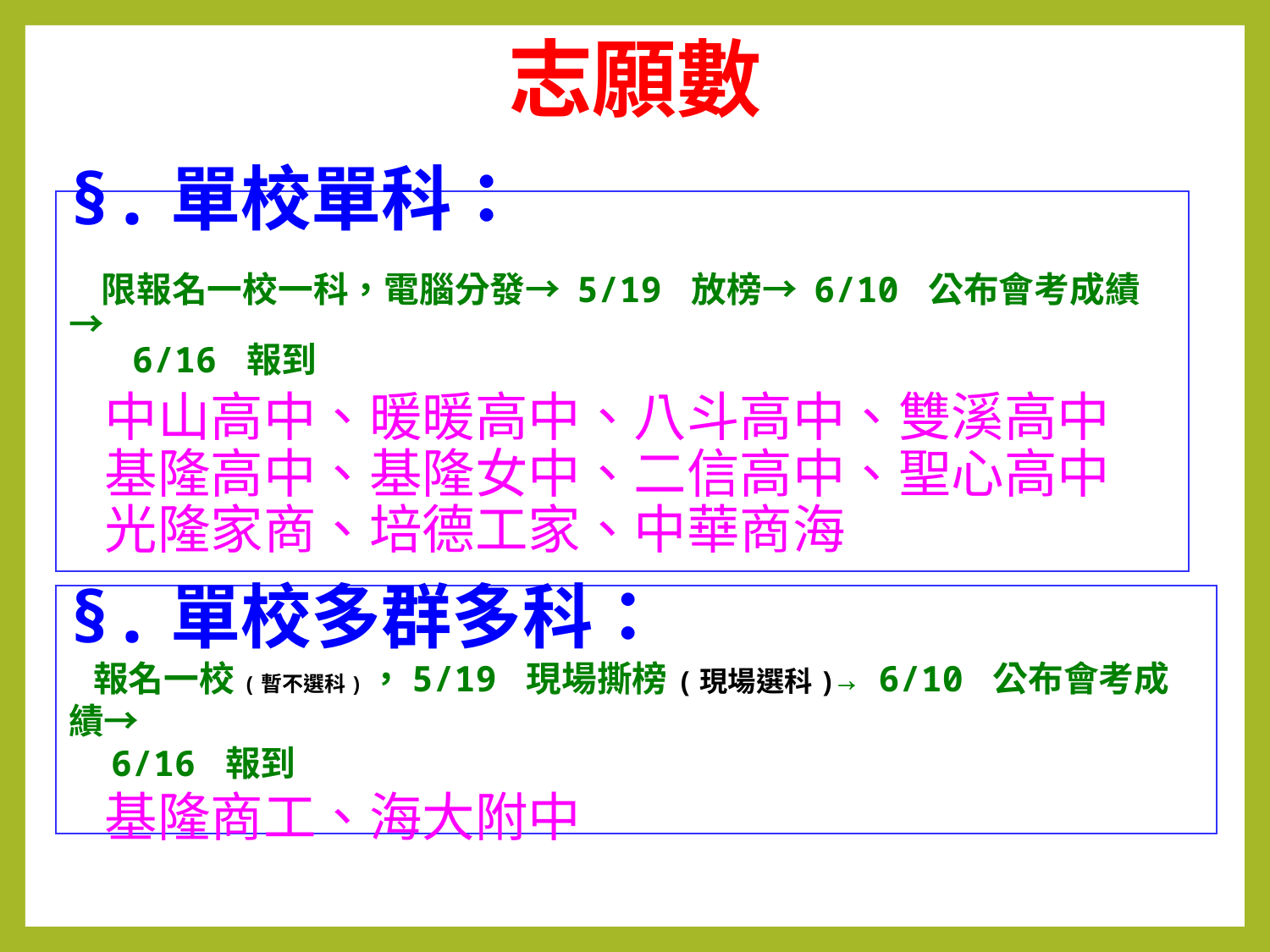

志願數
§.單校單科：

   限報名一校一科，電腦分發→ 5/19 放榜→ 6/10 公布會考成績→
   6/16 報到
  中山高中、暖暖高中、八斗高中、雙溪高中
  基隆高中、基隆女中、二信高中、聖心高中
  光隆家商、培德工家、中華商海
§.單校多群多科：
  報名一校(暫不選科)，5/19 現場撕榜(現場選科)→ 6/10 公布會考成績→
  6/16 報到
  基隆商工、海大附中